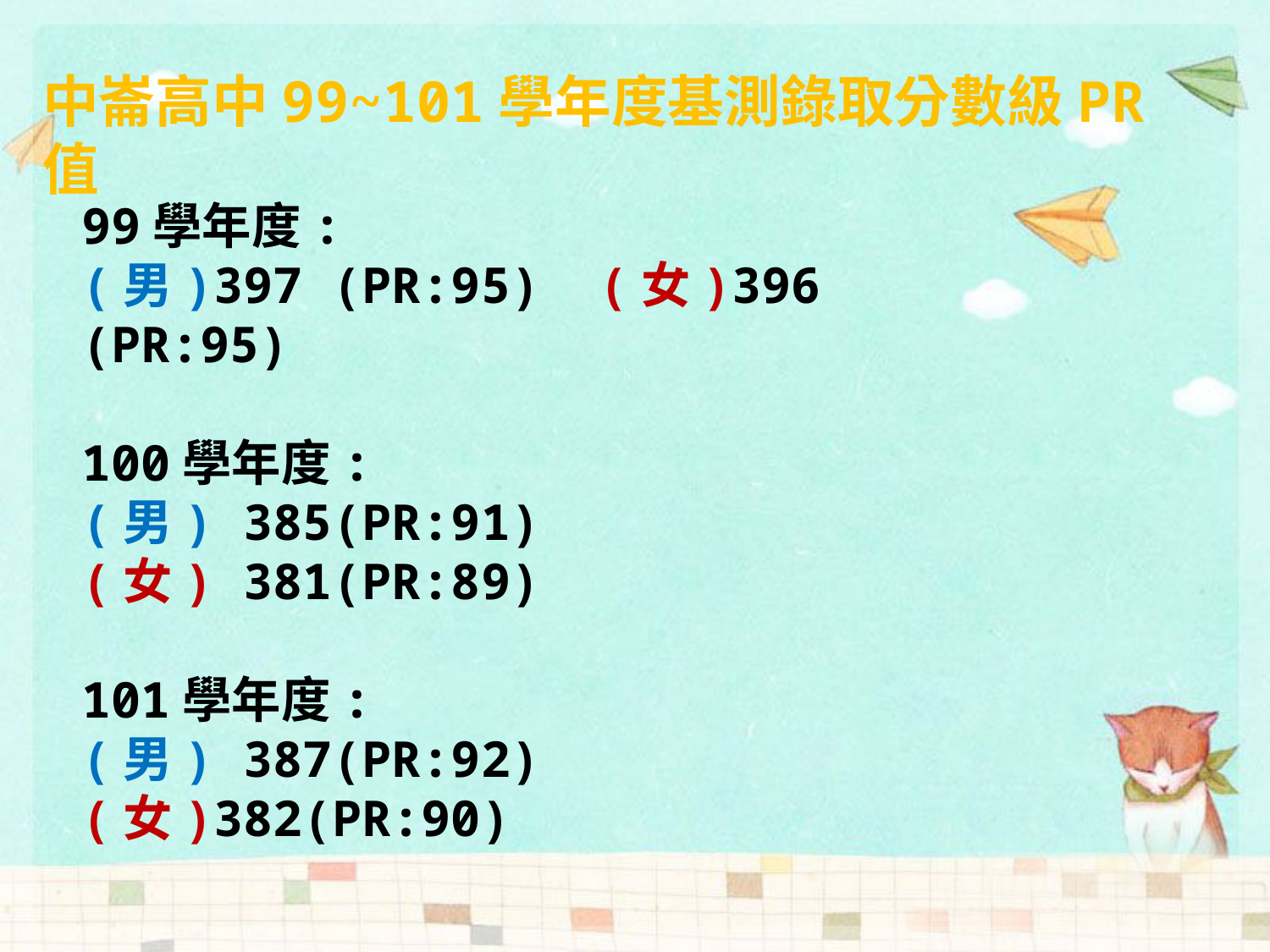

中崙高中99~101學年度基測錄取分數級PR值
99學年度:
(男)397 (PR:95)  (女)396 (PR:95)

100學年度:
(男) 385(PR:91)  (女) 381(PR:89)

101學年度:
(男) 387(PR:92)  (女)382(PR:90)